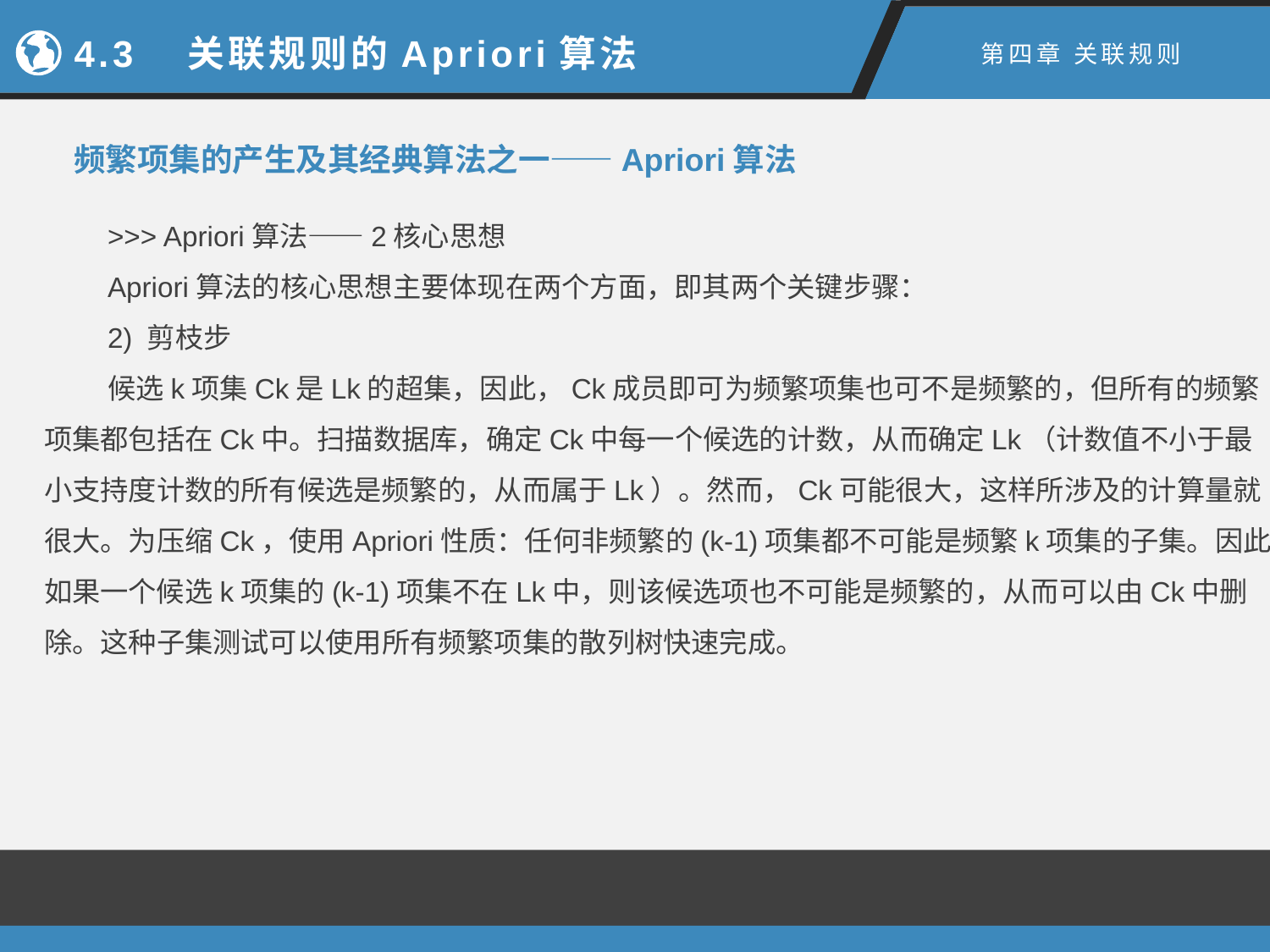

4.3　关联规则的Apriori算法

第四章 关联规则
频繁项集的产生及其经典算法之一——Apriori算法

>>> Apriori算法——2核心思想
Apriori算法的核心思想主要体现在两个方面，即其两个关键步骤：
2) 剪枝步
候选k项集Ck是Lk的超集，因此，Ck成员即可为频繁项集也可不是频繁的，但所有的频繁项集都包括在Ck中。扫描数据库，确定Ck中每一个候选的计数，从而确定Lk（计数值不小于最小支持度计数的所有候选是频繁的，从而属于Lk）。然而，Ck可能很大，这样所涉及的计算量就很大。为压缩Ck，使用Apriori性质：任何非频繁的(k-1)项集都不可能是频繁k项集的子集。因此，如果一个候选k项集的(k-1)项集不在Lk中，则该候选项也不可能是频繁的，从而可以由Ck中删除。这种子集测试可以使用所有频繁项集的散列树快速完成。